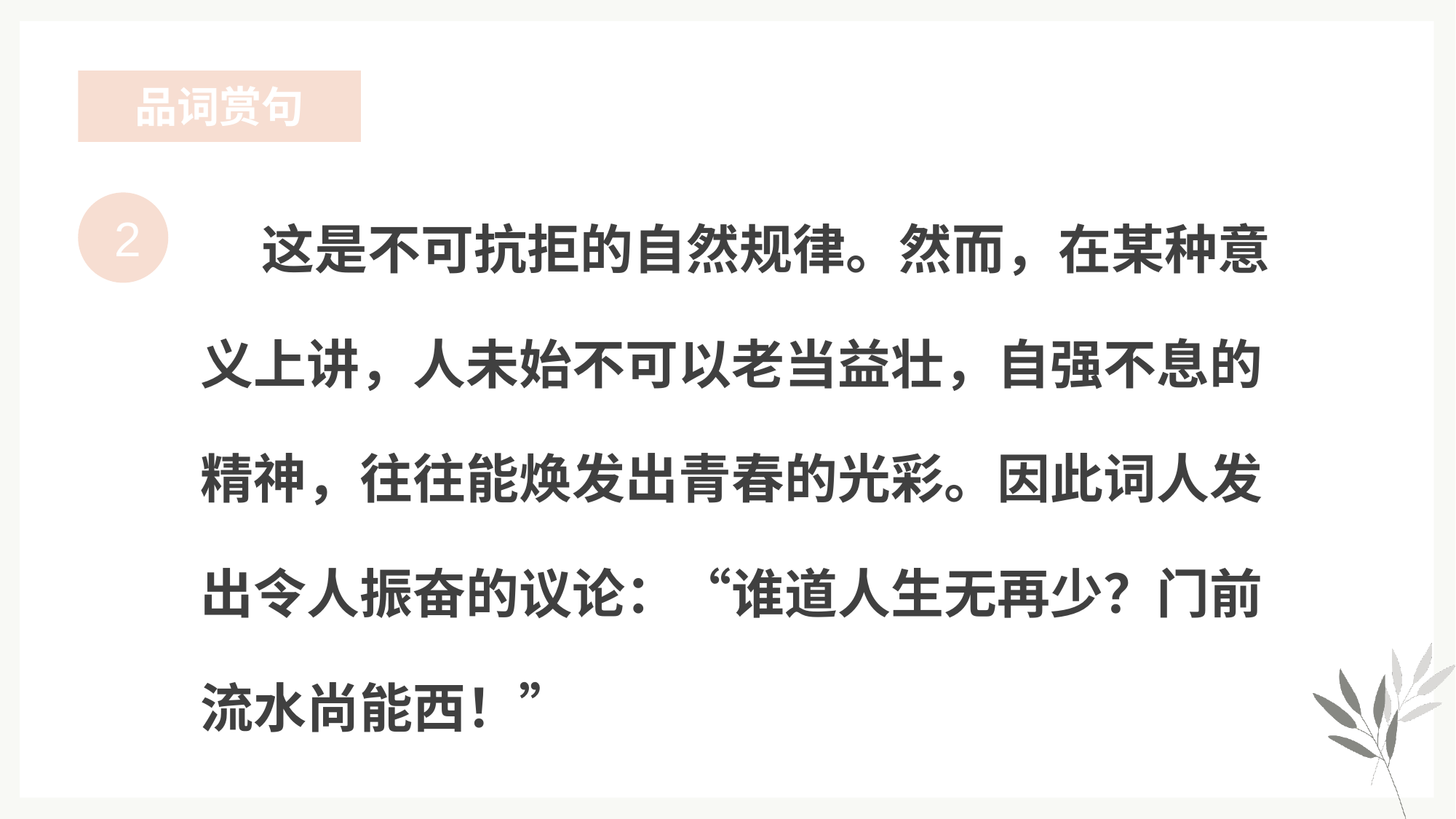

品词赏句
    这是不可抗拒的自然规律。然而，在某种意义上讲，人未始不可以老当益壮，自强不息的精神，往往能焕发出青春的光彩。因此词人发出令人振奋的议论：“谁道人生无再少？门前流水尚能西！”

2